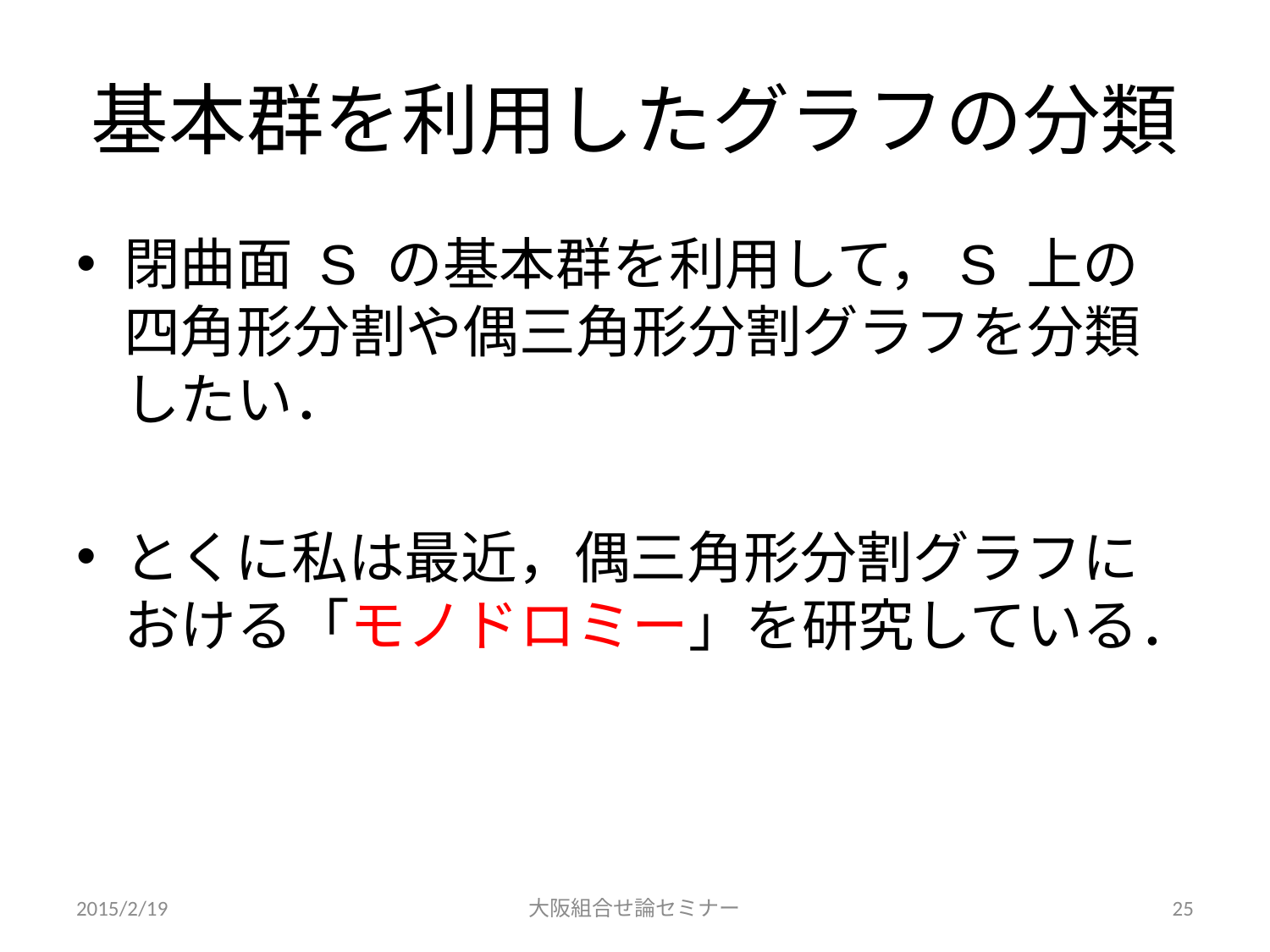

# 基本群を利用したグラフの分類
閉曲面 S の基本群を利用して，S 上の四角形分割や偶三角形分割グラフを分類したい．

とくに私は最近，偶三角形分割グラフにおける「モノドロミー」を研究している．
2015/2/19
大阪組合せ論セミナー
25